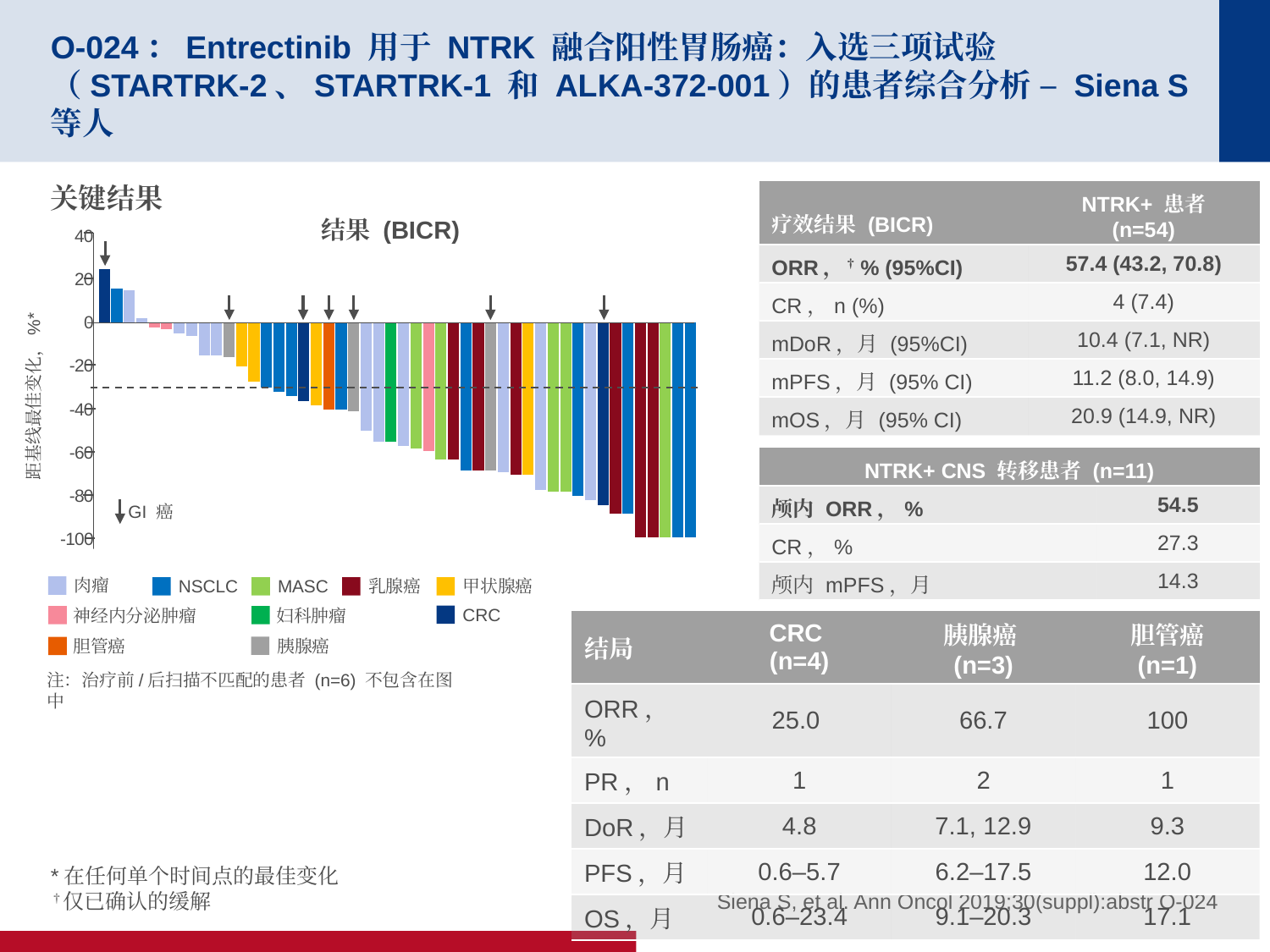

# O-024：Entrectinib 用于 NTRK 融合阳性胃肠癌：入选三项试验（STARTRK-2、STARTRK-1 和 ALKA-372-001）的患者综合分析 – Siena S 等人
关键结果
| 疗效结果 (BICR) | NTRK+ 患者 (n=54) |
| --- | --- |
| ORR，†% (95%CI) | 57.4 (43.2, 70.8) |
| CR，n (%) | 4 (7.4) |
| mDoR，月 (95%CI) | 10.4 (7.1, NR) |
| mPFS，月 (95% CI) | 11.2 (8.0, 14.9) |
| mOS，月 (95% CI) | 20.9 (14.9, NR) |
结果 (BICR)

### Chart

| Category | Series 1 |
|---|---|
距基线最佳变化，%*
| NTRK+ CNS 转移患者 (n=11) |  |
| --- | --- |
| 颅内 ORR，% | 54.5 |
| CR，% | 27.3 |
| 颅内 mPFS，月 | 14.3 |
GI 癌

肉瘤

NSCLC

MASC

乳腺癌

甲状腺癌

CRC

神经内分泌肿瘤

妇科肿瘤

| 结局 | CRC (n=4) | 胰腺癌 (n=3) | 胆管癌 (n=1) |
| --- | --- | --- | --- |
| ORR，% | 25.0 | 66.7 | 100 |
| PR，n | 1 | 2 | 1 |
| DoR，月 | 4.8 | 7.1, 12.9 | 9.3 |
| PFS，月 | 0.6–5.7 | 6.2–17.5 | 12.0 |
| OS，月 | 0.6–23.4 | 9.1–20.3 | 17.1 |
胰腺癌

胆管癌

注：治疗前/后扫描不匹配的患者 (n=6) 不包含在图中
*在任何单个时间点的最佳变化
†仅已确认的缓解
Siena S, et al. Ann Oncol 2019;30(suppl):abstr O-024